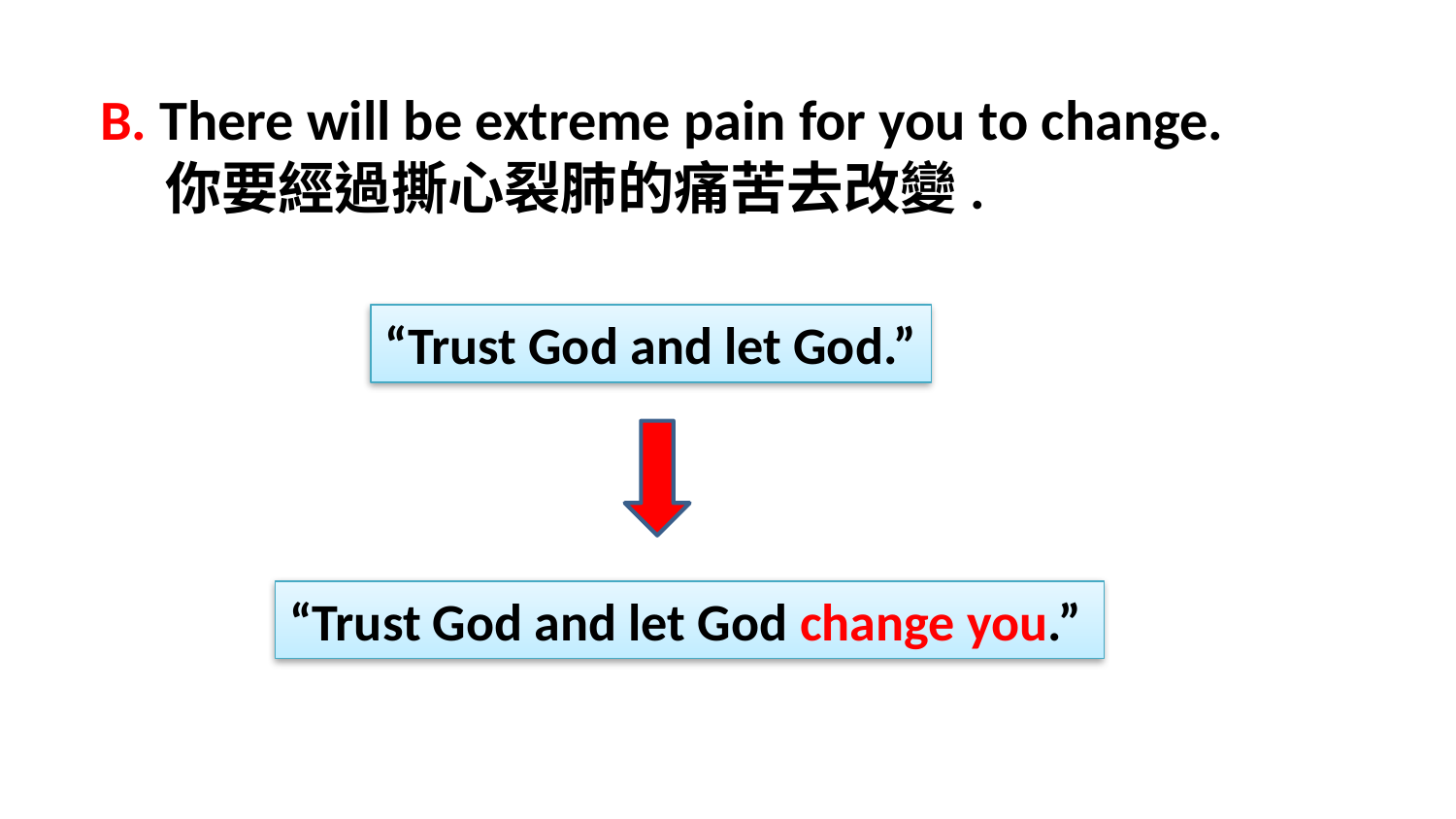

B. There will be extreme pain for you to change.
    你要經過撕心裂肺的痛苦去改變.
“Trust God and let God.”

“Trust God and let God change you.”